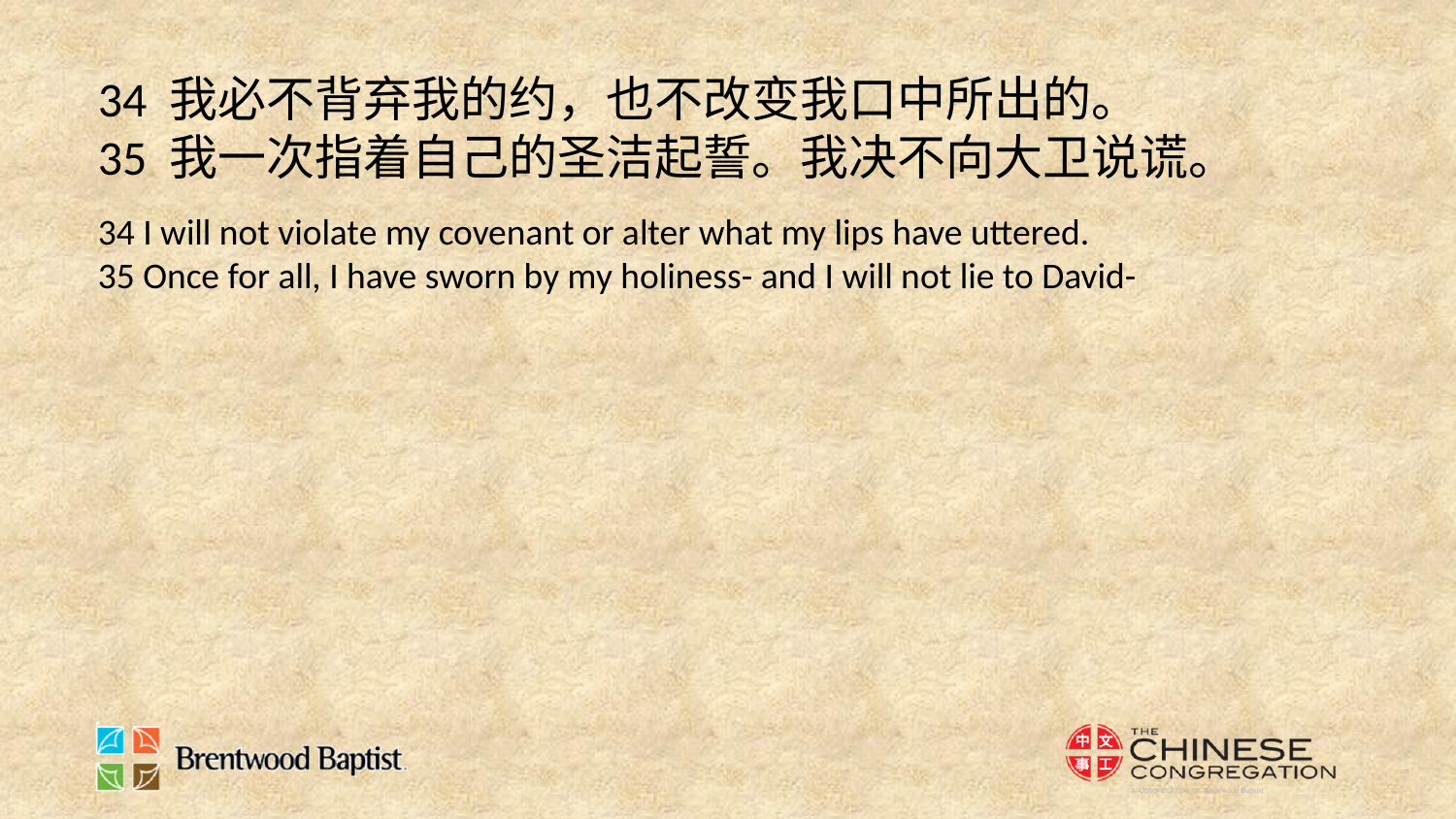

34 我必不背弃我的约，也不改变我口中所出的。
35 我一次指着自己的圣洁起誓。我决不向大卫说谎。

34 I will not violate my covenant or alter what my lips have uttered.
35 Once for all, I have sworn by my holiness- and I will not lie to David-